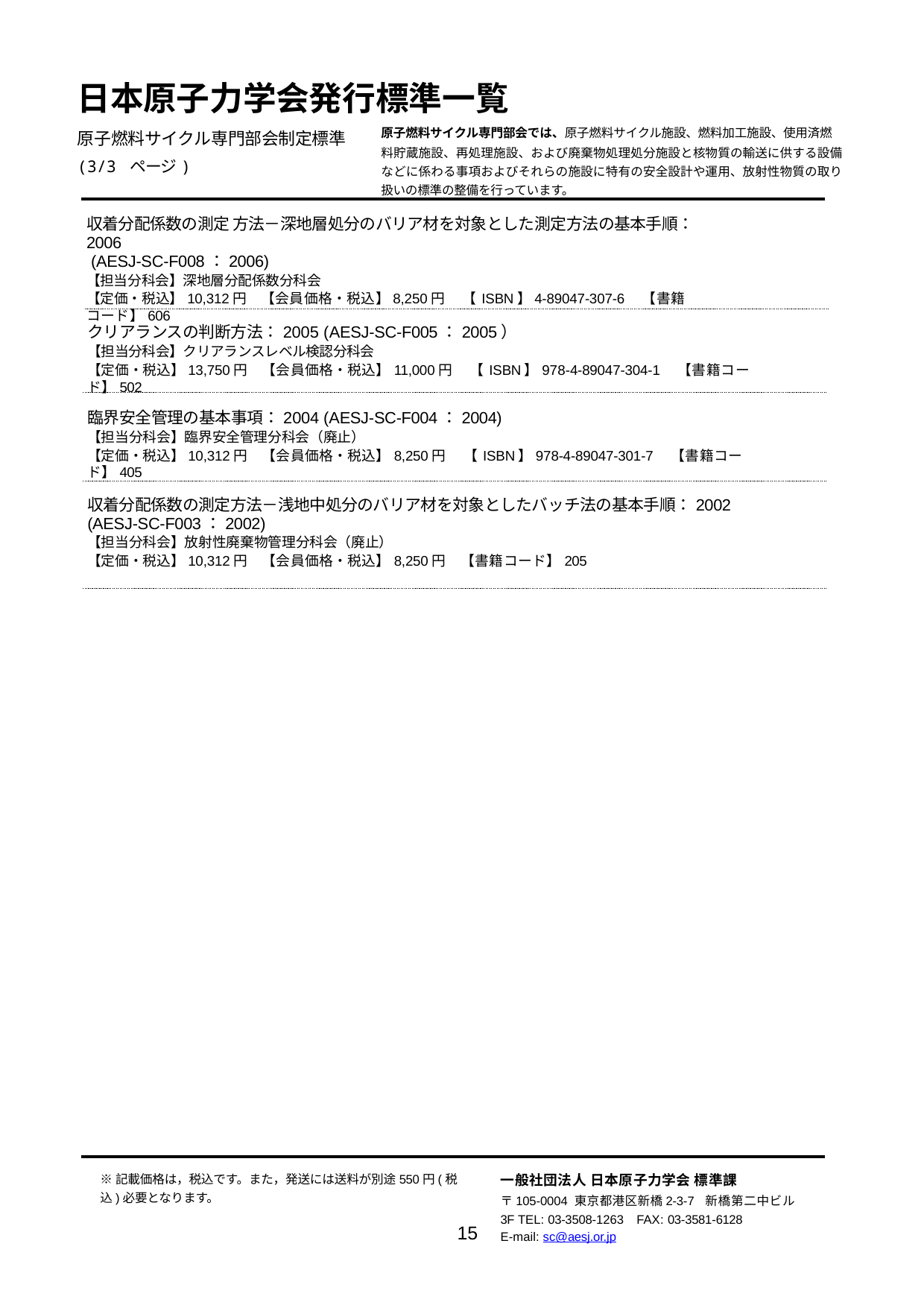

日本原子力学会発行標準一覧
原子燃料サイクル専門部会制定標準
(3/3 ページ)
原子燃料サイクル専門部会では、原子燃料サイクル施設、燃料加工施設、使用済燃
料貯蔵施設、再処理施設、および廃棄物処理処分施設と核物質の輸送に供する設備などに係わる事項およびそれらの施設に特有の安全設計や運用、放射性物質の取り扱いの標準の整備を行っています。

収着分配係数の測定 方法－深地層処分のバリア材を対象とした測定方法の基本手順：2006
 (AESJ-SC-F008：2006)
【担当分科会】深地層分配係数分科会
【定価・税込】10,312円　【会員価格・税込】8,250円　【ISBN】4-89047-307-6　【書籍コード】606

クリアランスの判断方法：2005 (AESJ-SC-F005：2005）
【担当分科会】クリアランスレベル検認分科会
【定価・税込】13,750円　【会員価格・税込】11,000円　【ISBN】978-4-89047-304-1　【書籍コード】502

臨界安全管理の基本事項：2004 (AESJ-SC-F004：2004)
【担当分科会】臨界安全管理分科会（廃止）
【定価・税込】10,312円　【会員価格・税込】8,250円　【ISBN】978-4-89047-301-7　【書籍コード】405

収着分配係数の測定方法－浅地中処分のバリア材を対象としたバッチ法の基本手順：2002
(AESJ-SC-F003：2002)
【担当分科会】放射性廃棄物管理分科会（廃止）
【定価・税込】10,312円　【会員価格・税込】8,250円　【書籍コード】205

※記載価格は，税込です。また，発送には送料が別途550円(税込)必要となります。
一般社団法人 日本原子力学会 標準課
〒105-0004 東京都港区新橋2-3-7  新橋第二中ビル3F TEL: 03-3508-1263  FAX: 03-3581-6128
E-mail: sc@aesj.or.jp
15